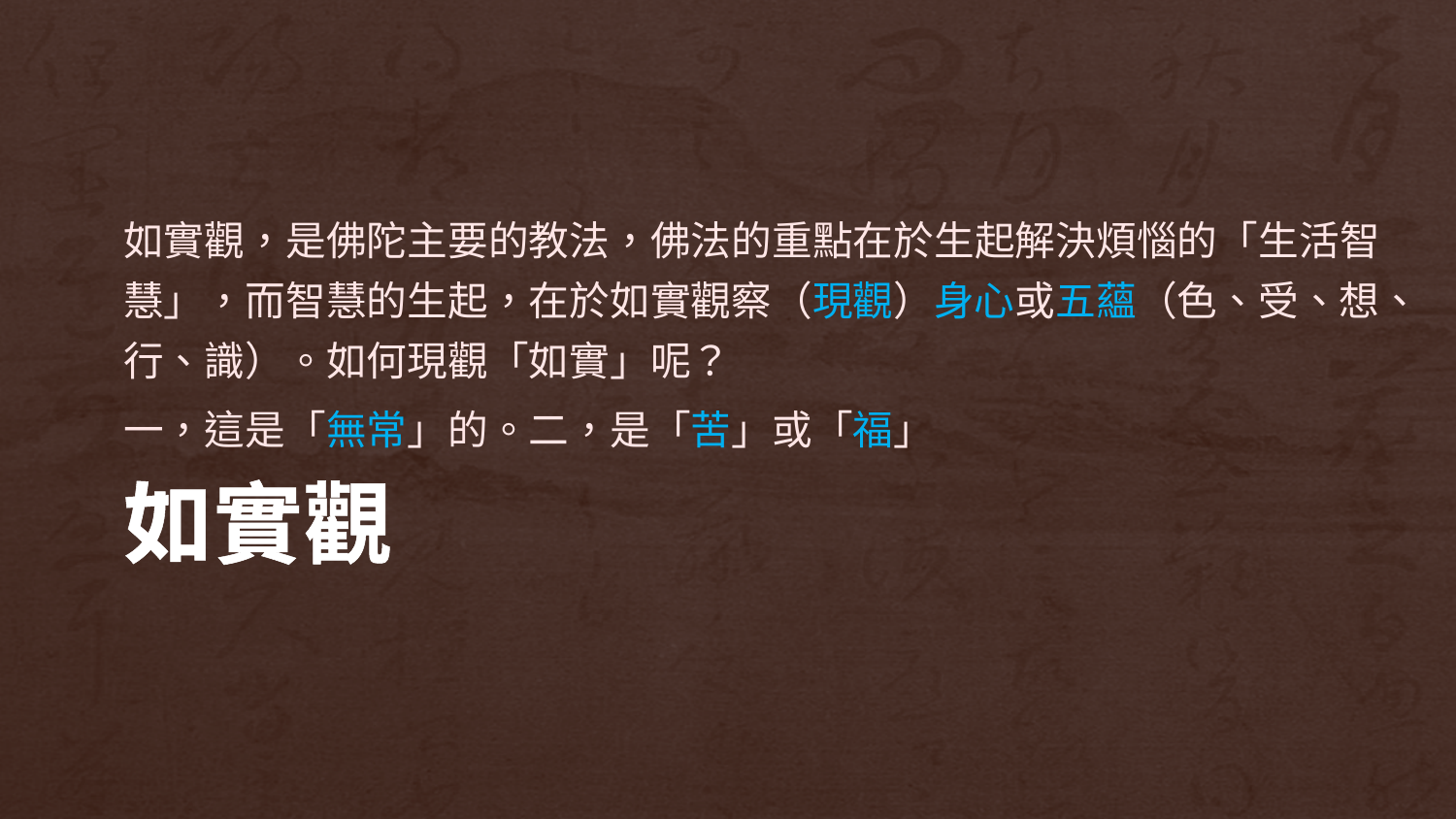

如實觀，是佛陀主要的教法，佛法的重點在於生起解決煩惱的「生活智慧」，而智慧的生起，在於如實觀察（現觀）身心或五蘊（色、受、想、行、識）。如何現觀「如實」呢？
一，這是「無常」的。二，是「苦」或「福」
# 如實觀